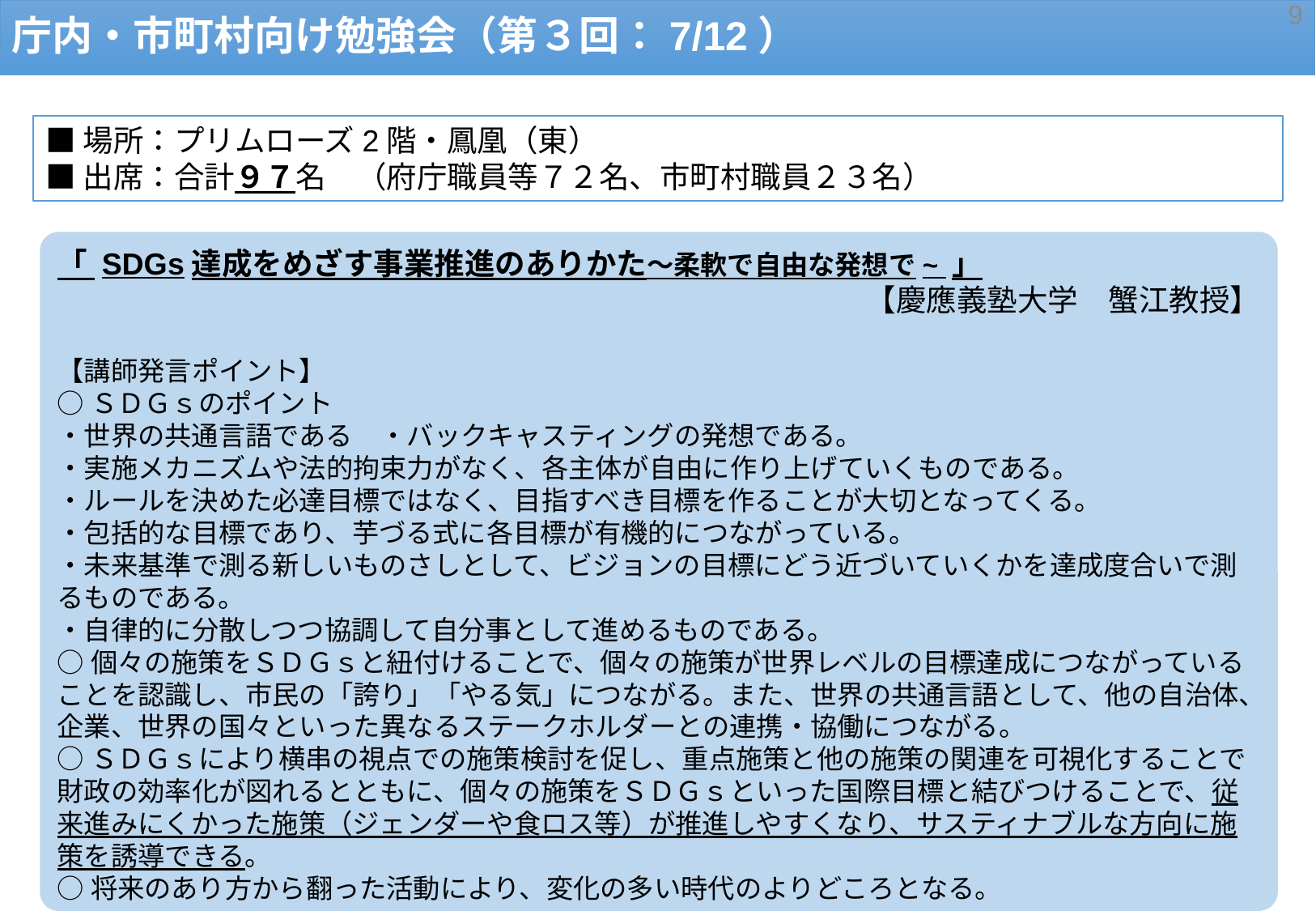

9
庁内・市町村向け勉強会（第３回：7/12）
■場所：プリムローズ2階・鳳凰（東）
■出席：合計９７名　（府庁職員等７２名、市町村職員２３名）
「 SDGs達成をめざす事業推進のありかた～柔軟で自由な発想で~ 」
					【慶應義塾大学　蟹江教授】

【講師発言ポイント】
○ＳＤＧｓのポイント
・世界の共通言語である　・バックキャスティングの発想である。
・実施メカニズムや法的拘束力がなく、各主体が自由に作り上げていくものである。
・ルールを決めた必達目標ではなく、目指すべき目標を作ることが大切となってくる。
・包括的な目標であり、芋づる式に各目標が有機的につながっている。
・未来基準で測る新しいものさしとして、ビジョンの目標にどう近づいていくかを達成度合いで測るものである。
・自律的に分散しつつ協調して自分事として進めるものである。
○個々の施策をＳＤＧｓと紐付けることで、個々の施策が世界レベルの目標達成につながっていることを認識し、市民の「誇り」「やる気」につながる。また、世界の共通言語として、他の自治体、企業、世界の国々といった異なるステークホルダーとの連携・協働につながる。
○ＳＤＧｓにより横串の視点での施策検討を促し、重点施策と他の施策の関連を可視化することで財政の効率化が図れるとともに、個々の施策をＳＤＧｓといった国際目標と結びつけることで、従来進みにくかった施策（ジェンダーや食ロス等）が推進しやすくなり、サスティナブルな方向に施策を誘導できる。
○将来のあり方から翻った活動により、変化の多い時代のよりどころとなる。